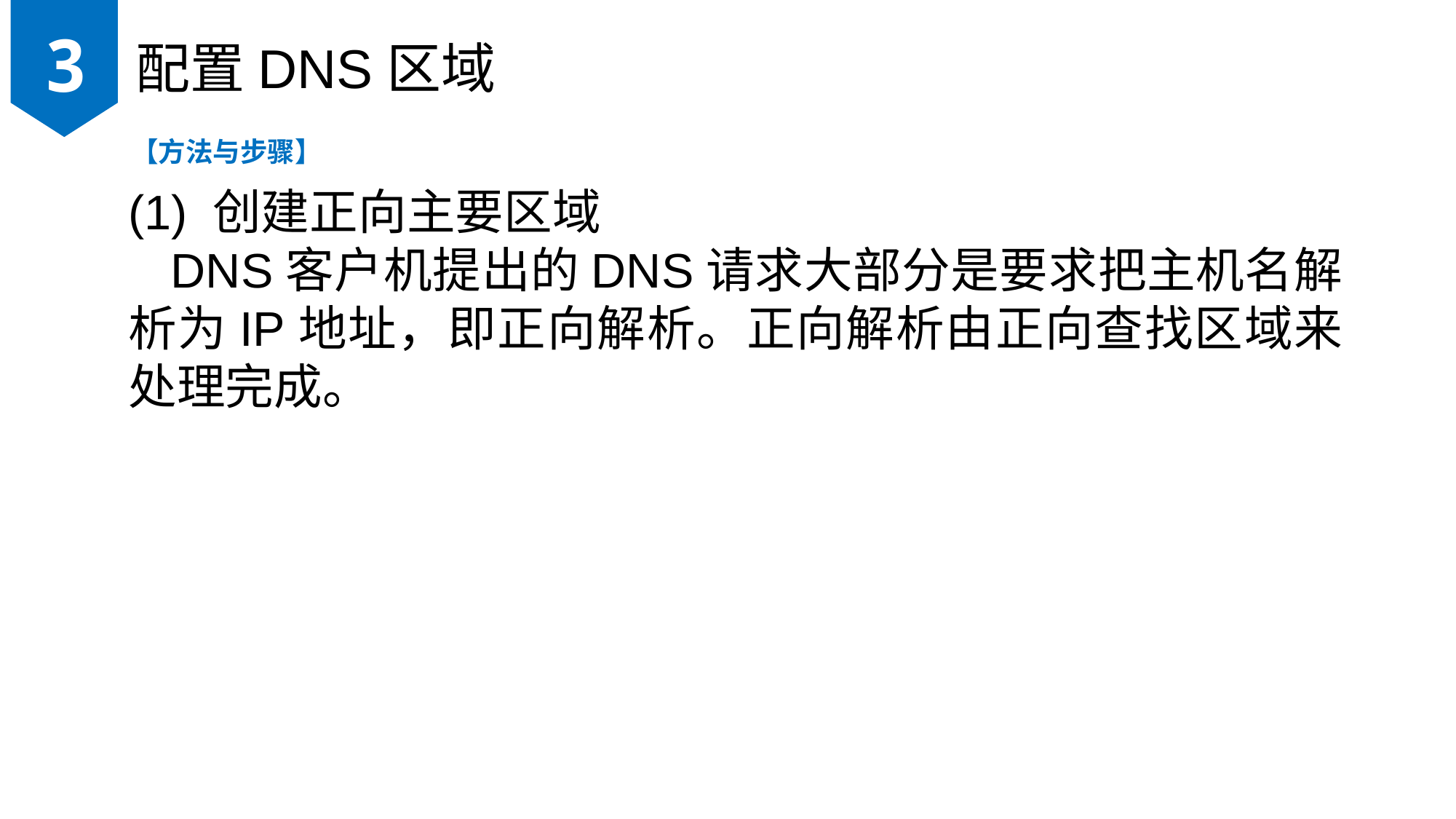

3

配置DNS区域
【方法与步骤】
(1) 创建正向主要区域
DNS客户机提出的DNS请求大部分是要求把主机名解析为IP地址，即正向解析。正向解析由正向查找区域来处理完成。